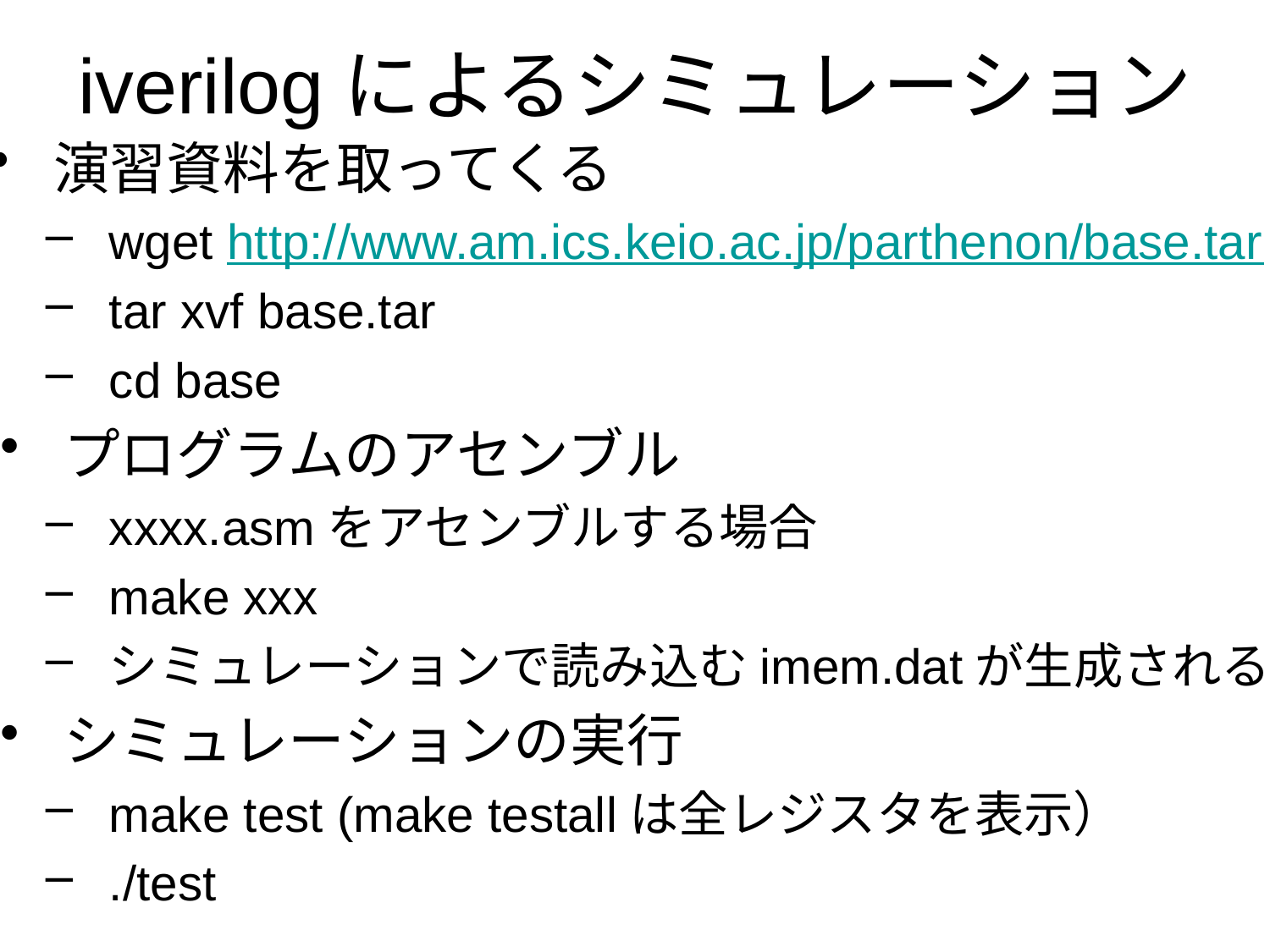

# iverilogによるシミュレーション
演習資料を取ってくる
wget http://www.am.ics.keio.ac.jp/parthenon/base.tar
tar xvf base.tar
cd base
プログラムのアセンブル
xxxx.asmをアセンブルする場合
make xxx
シミュレーションで読み込むimem.datが生成される
シミュレーションの実行
make test (make testallは全レジスタを表示）
./test